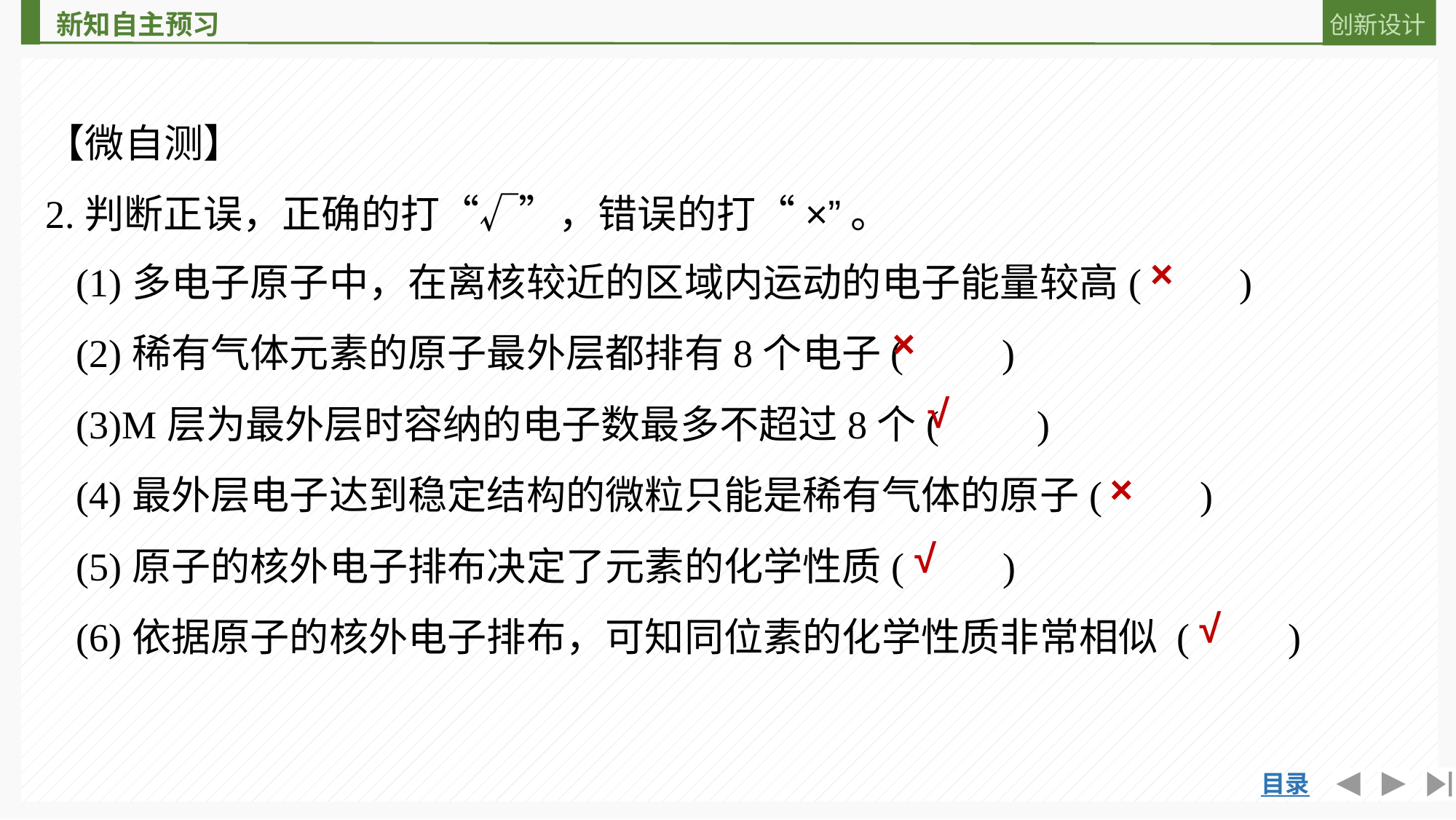

【微自测】
2.判断正误，正确的打“√”，错误的打“×”。
(1)多电子原子中，在离核较近的区域内运动的电子能量较高(　　)
(2)稀有气体元素的原子最外层都排有8个电子(　　)
(3)M层为最外层时容纳的电子数最多不超过8个(　　)
(4)最外层电子达到稳定结构的微粒只能是稀有气体的原子(　　)
(5)原子的核外电子排布决定了元素的化学性质(　　)
(6)依据原子的核外电子排布，可知同位素的化学性质非常相似 (　　)
×
×
√
×
√
√